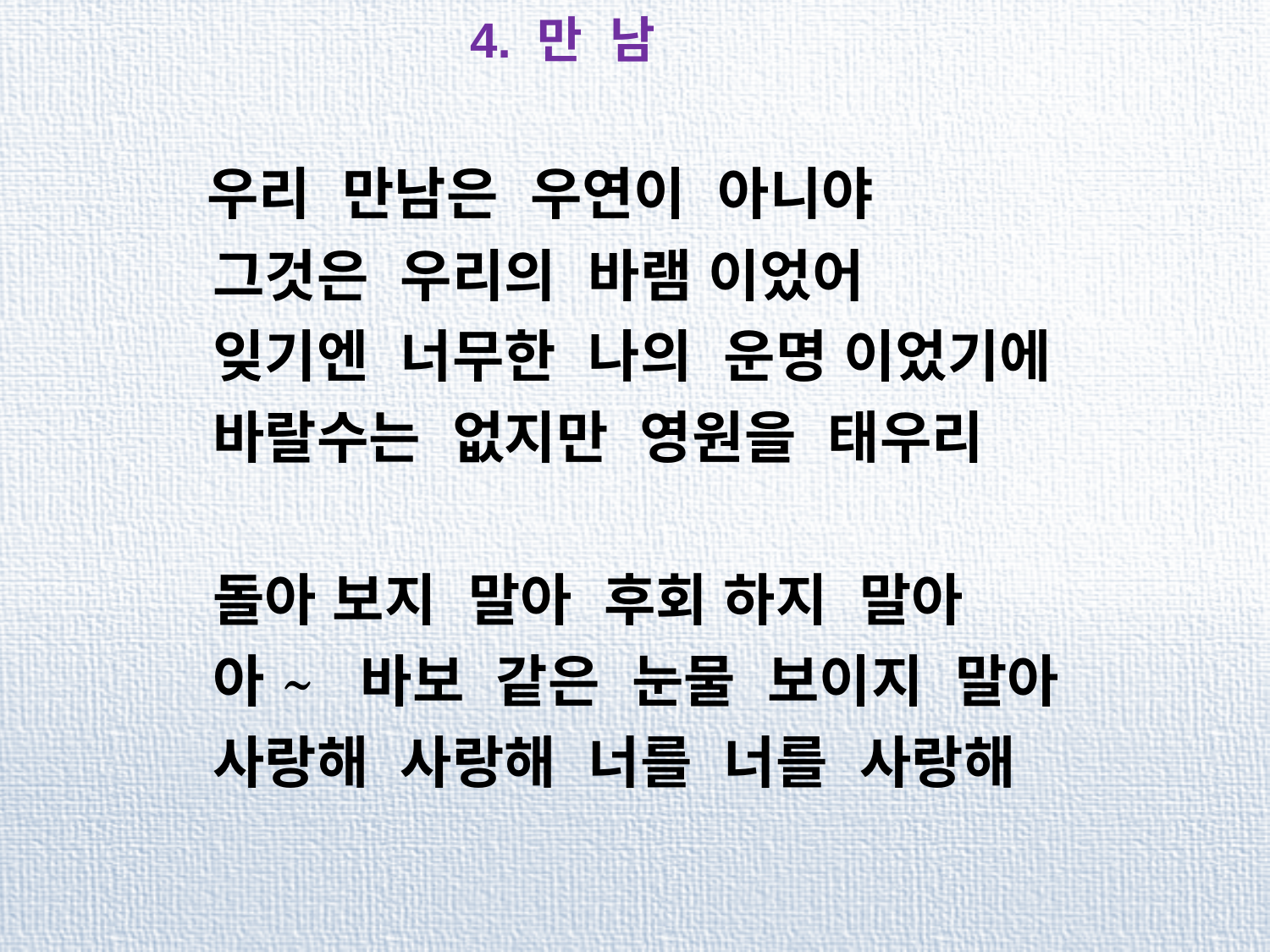

4. 만  남
  우리  만남은  우연이  아니야
  그것은  우리의  바램 이었어
  잊기엔  너무한  나의  운명 이었기에
  바랄수는  없지만  영원을  태우리

  돌아 보지  말아  후회 하지  말아
  아~  바보  같은  눈물  보이지  말아
  사랑해  사랑해  너를  너를  사랑해